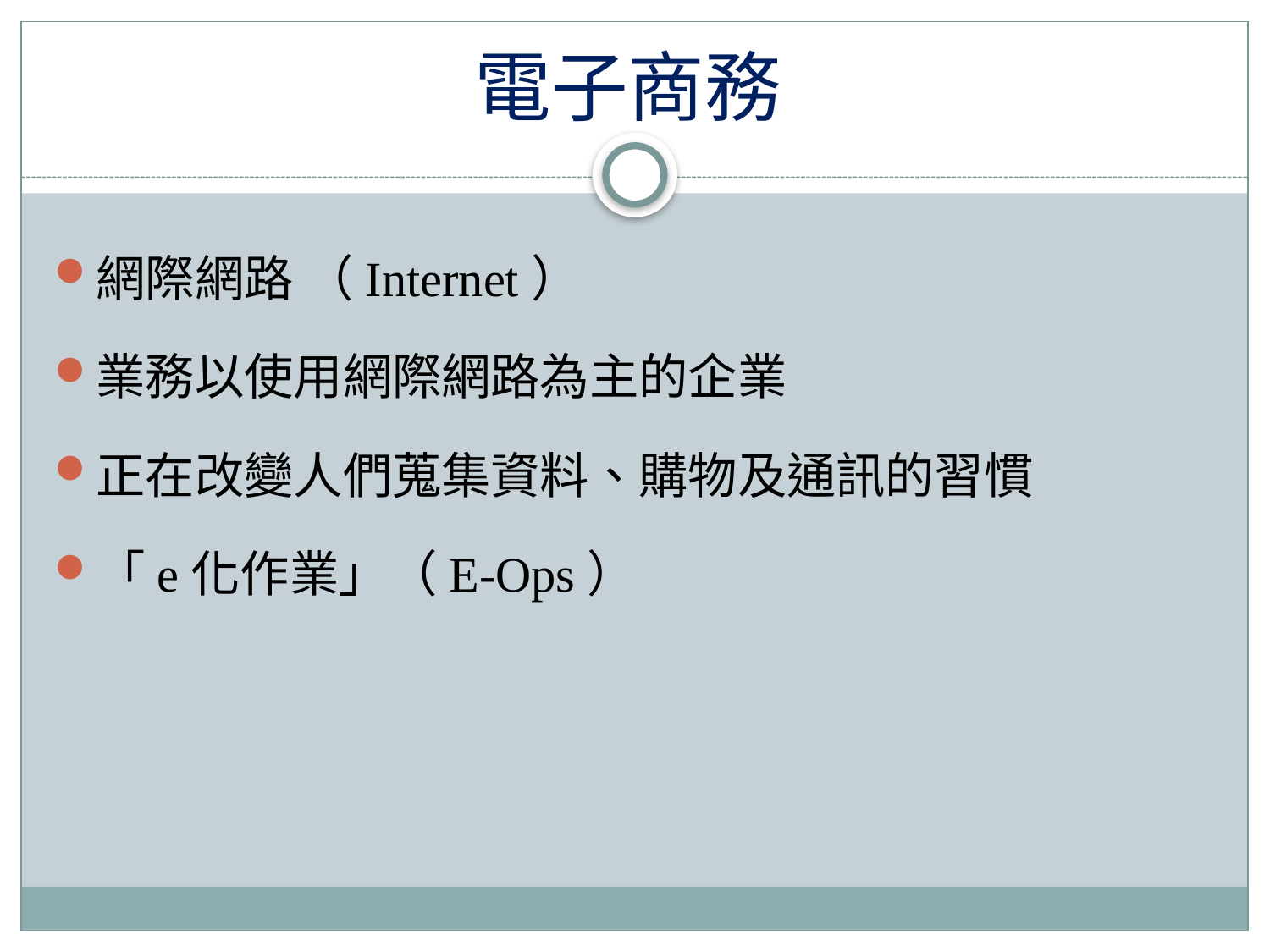

# 電子商務
網際網路 （Internet）
業務以使用網際網路為主的企業
正在改變人們蒐集資料、購物及通訊的習慣
「e化作業」（E-Ops）